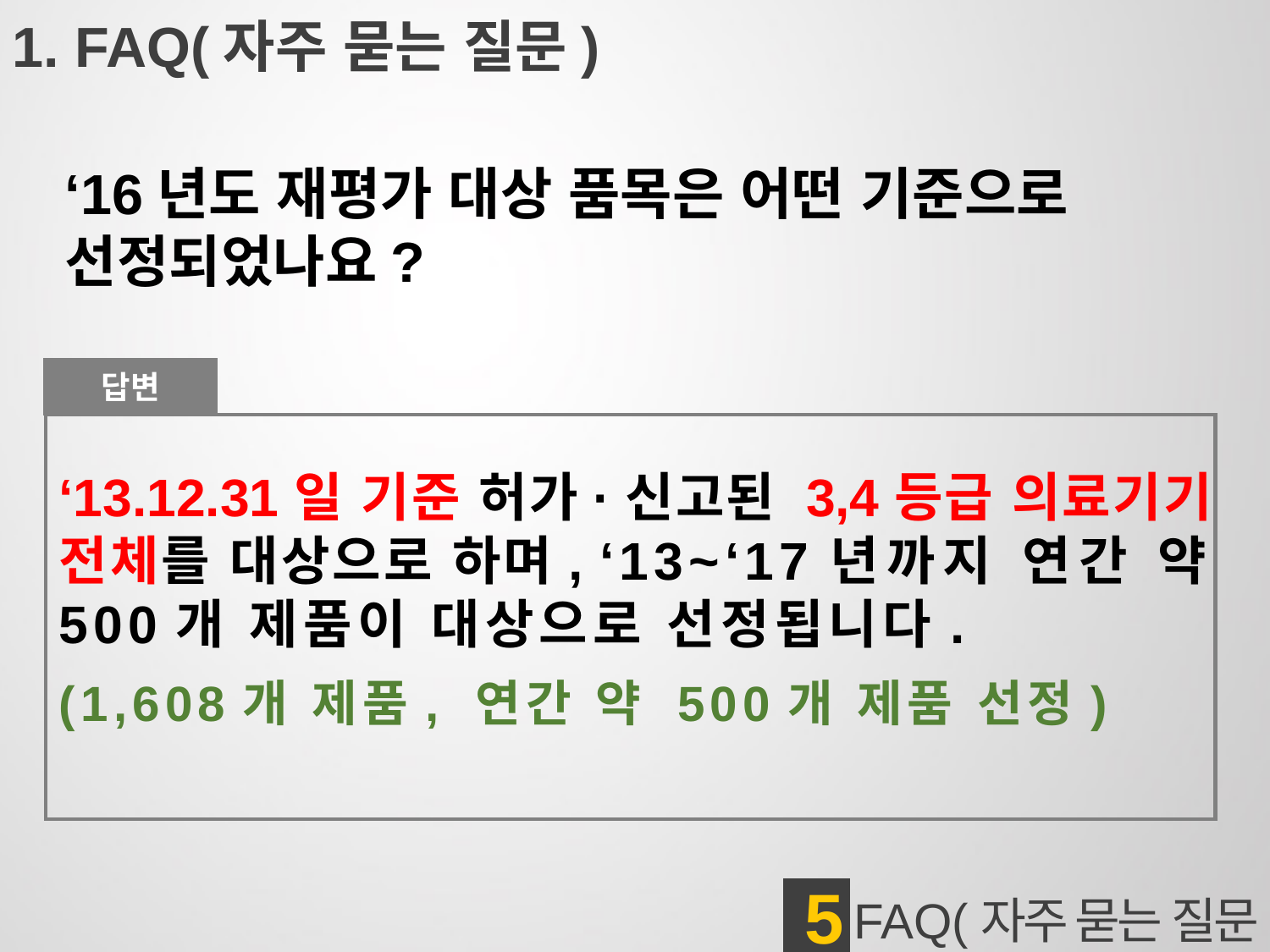

1. FAQ(자주 묻는 질문)
‘16년도 재평가 대상 품목은 어떤 기준으로
선정되었나요?
답변

‘13.12.31일 기준 허가·신고된 3,4등급 의료기기 전체를 대상으로 하며, ‘13~‘17년까지 연간 약 500개 제품이 대상으로 선정됩니다.
(1,608개 제품, 연간 약 500개 제품 선정)
5

 FAQ(자주 묻는 질문)